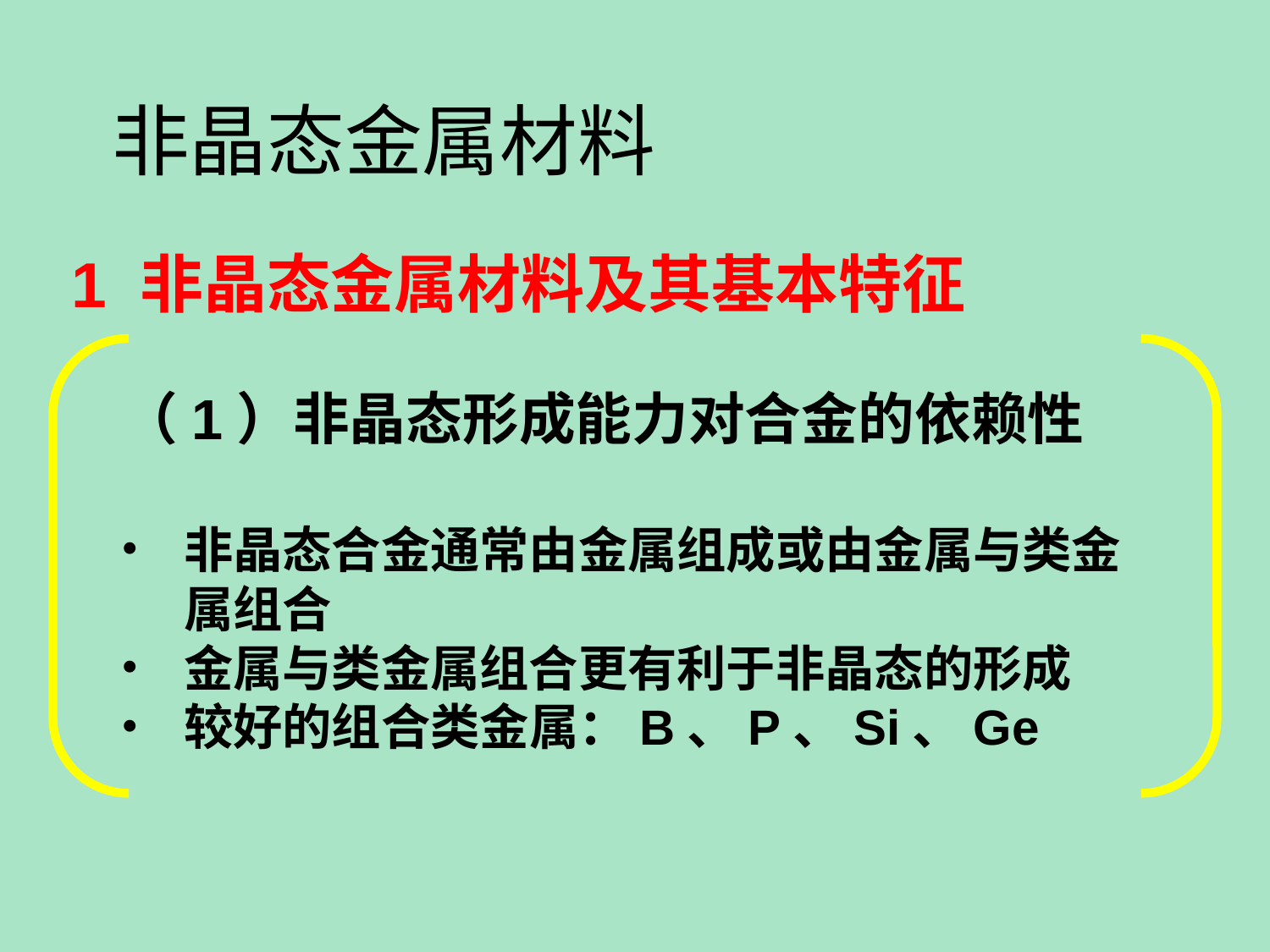

非晶态金属材料
1 非晶态金属材料及其基本特征

（1）非晶态形成能力对合金的依赖性

非晶态合金通常由金属组成或由金属与类金属组合
金属与类金属组合更有利于非晶态的形成
较好的组合类金属：B、P、Si、Ge